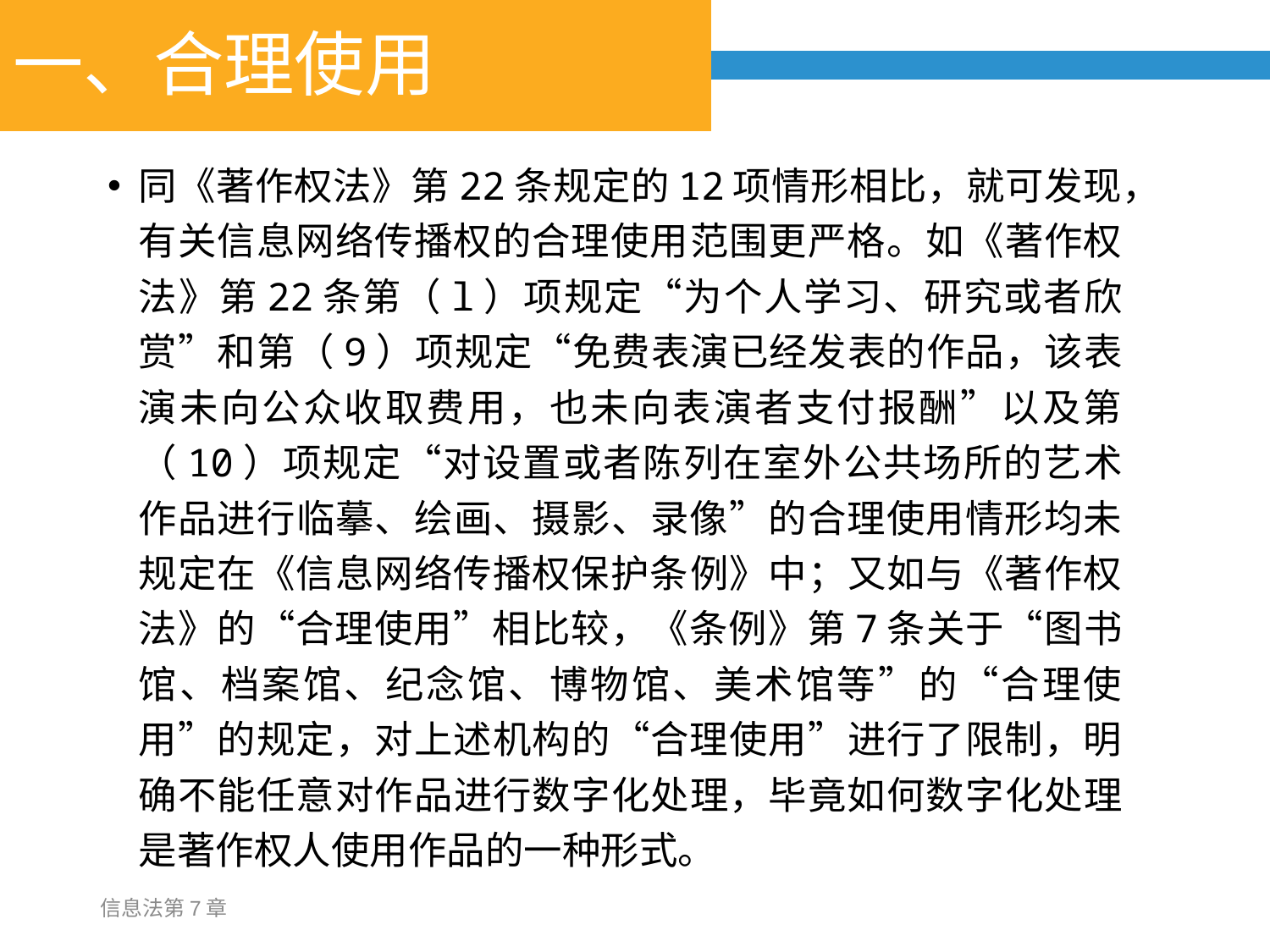

# 一、合理使用
同《著作权法》第22条规定的12项情形相比，就可发现，有关信息网络传播权的合理使用范围更严格。如《著作权法》第22条第（l）项规定“为个人学习、研究或者欣赏”和第（9）项规定“免费表演已经发表的作品，该表演未向公众收取费用，也未向表演者支付报酬”以及第（10）项规定“对设置或者陈列在室外公共场所的艺术作品进行临摹、绘画、摄影、录像”的合理使用情形均未规定在《信息网络传播权保护条例》中；又如与《著作权法》的“合理使用”相比较，《条例》第7条关于“图书馆、档案馆、纪念馆、博物馆、美术馆等”的“合理使用”的规定，对上述机构的“合理使用”进行了限制，明确不能任意对作品进行数字化处理，毕竟如何数字化处理是著作权人使用作品的一种形式。

信息法第7章